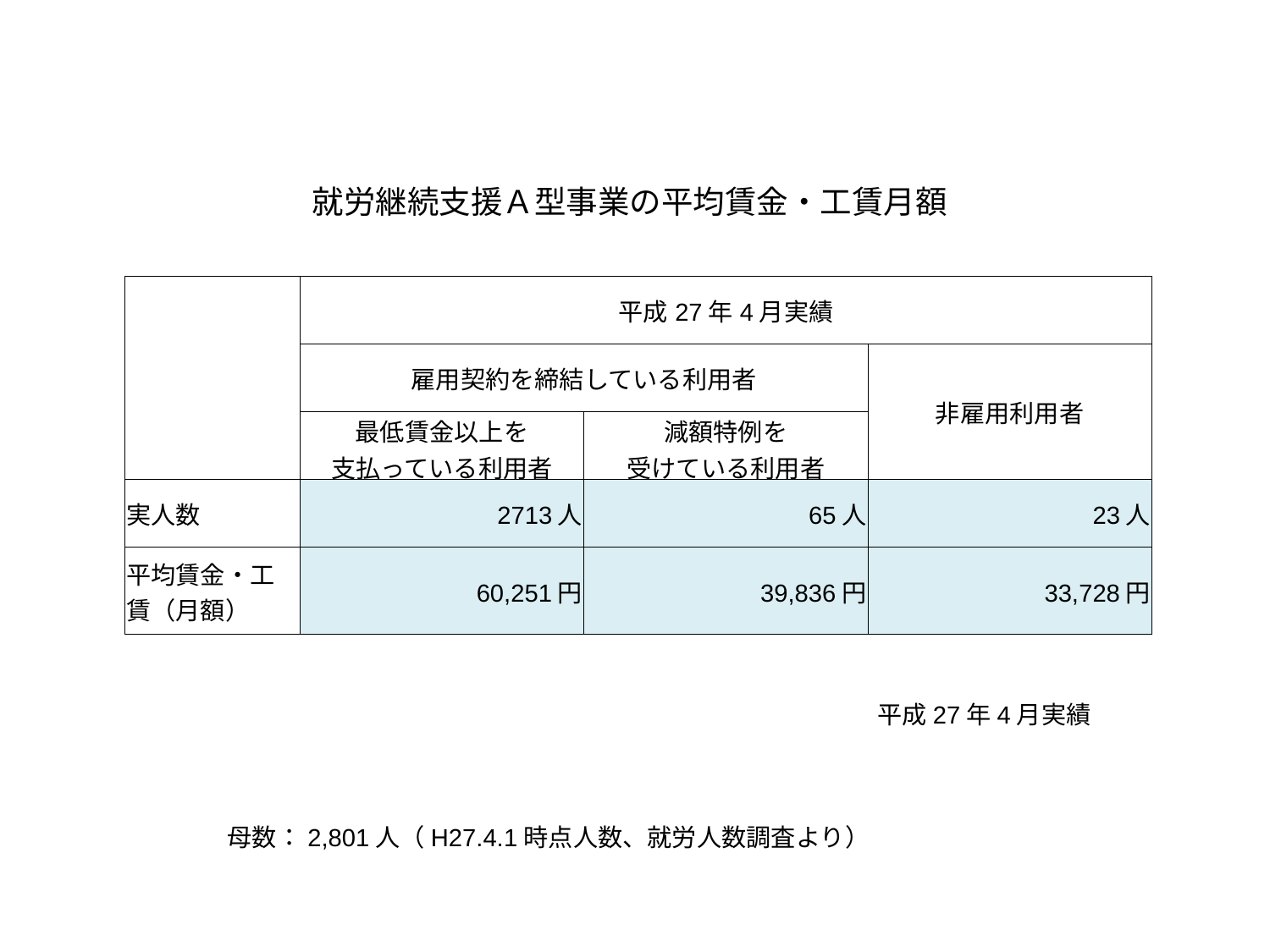

就労継続支援Ａ型事業の平均賃金・工賃月額
|  | 平成27年4月実績 |  |  |
| --- | --- | --- | --- |
|  | 雇用契約を締結している利用者 |  | 非雇用利用者 |
|  | 最低賃金以上を 支払っている利用者 | 減額特例を 受けている利用者 |  |
| 実人数 | 2713人 | 65人 | 23人 |
| 平均賃金・工賃（月額） | 60,251円 | 39,836円 | 33,728円 |
平成27年4月実績
母数：2,801人（H27.4.1時点人数、就労人数調査より）